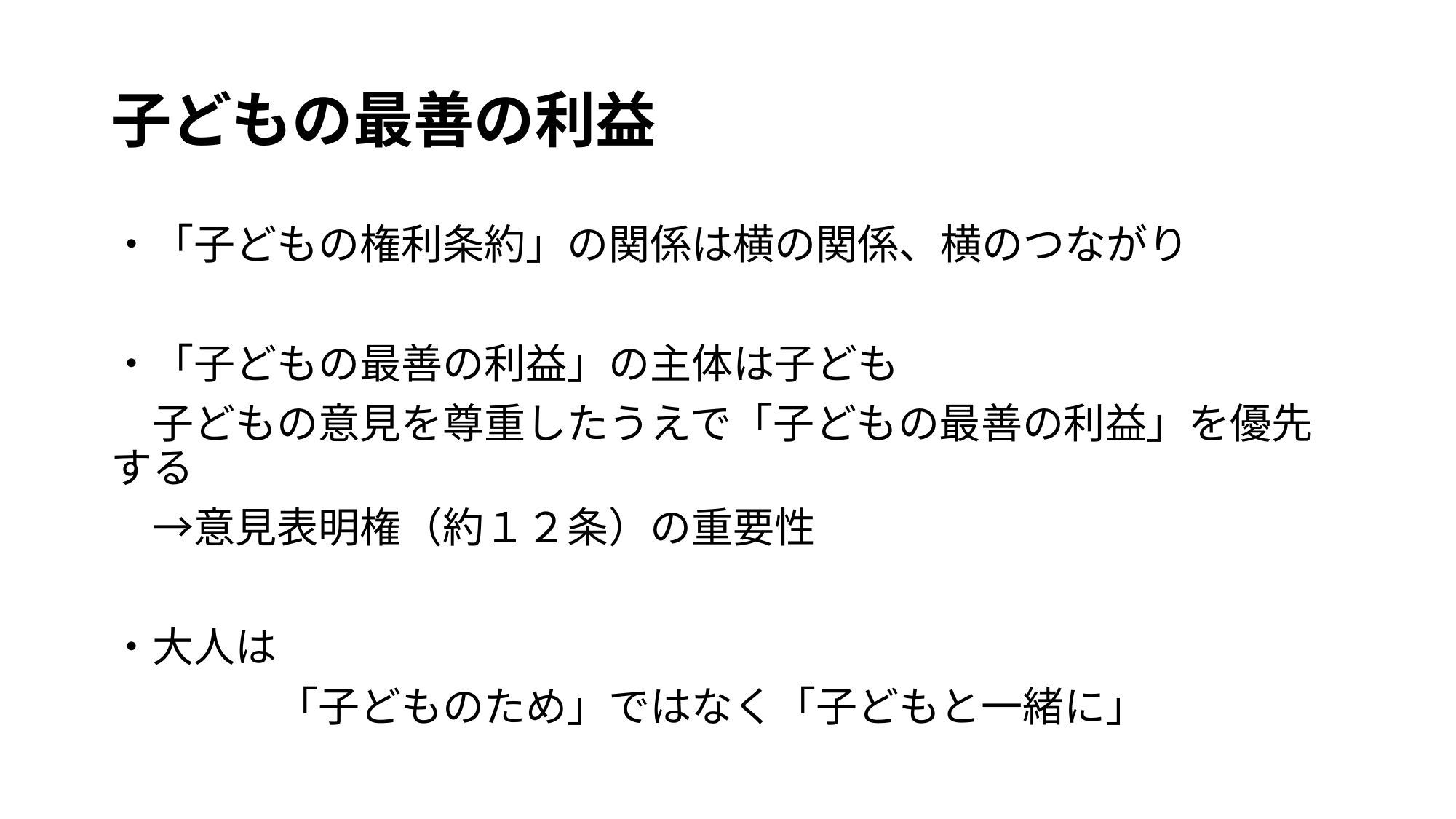

# 子どもの最善の利益
・「子どもの権利条約」の関係は横の関係、横のつながり

・「子どもの最善の利益」の主体は子ども
　子どもの意見を尊重したうえで「子どもの最善の利益」を優先する
　→意見表明権（約１２条）の重要性

・大人は
　　　　「子どものため」ではなく「子どもと一緒に」